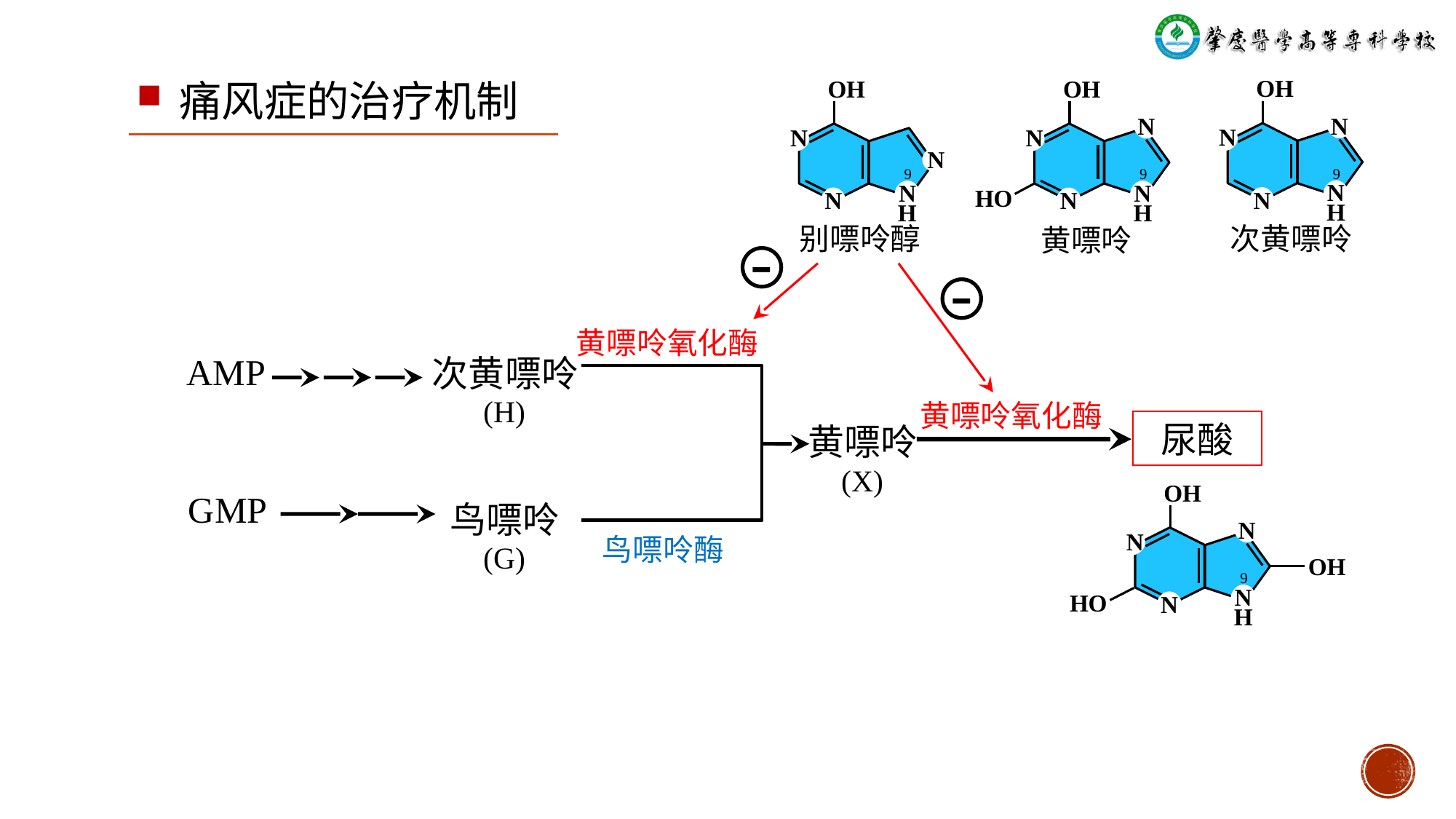

痛风症的治疗机制
OH

N
N

9

N
N
H

OH
N

N

9

N
N
H

OH

N
N

9

HO
N
N
H

别嘌呤醇
次黄嘌呤
黄嘌呤
-

-
黄嘌呤氧化酶

AMP
次黄嘌呤
(H)

黄嘌呤氧化酶
尿酸
黄嘌呤
(X)

OH

N
N

OH
9

HO
N
N
H

GMP
鸟嘌呤
(G)

鸟嘌呤酶